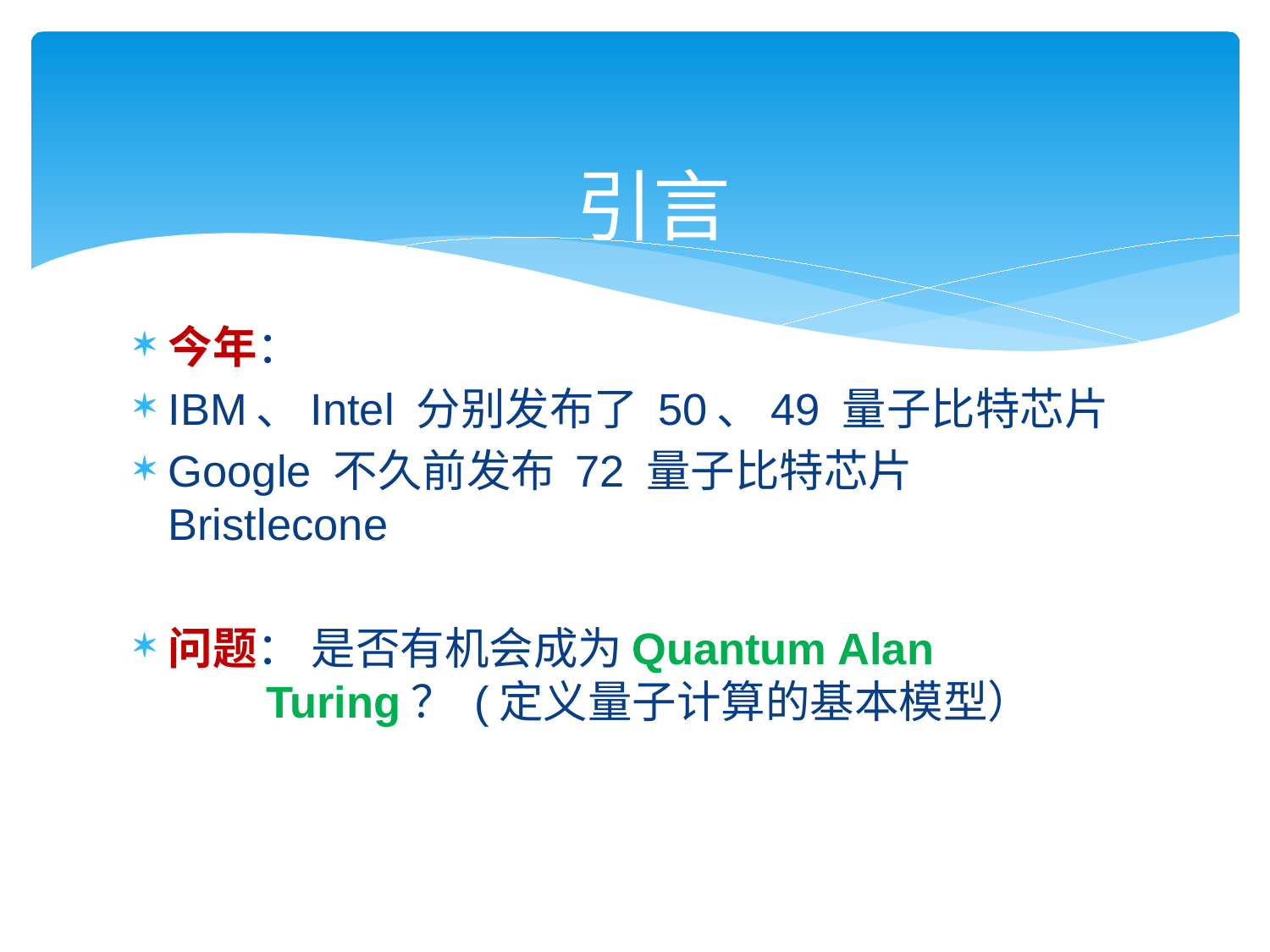

# 引言
今年：
IBM、Intel 分别发布了 50、49 量子比特芯片
Google 不久前发布 72 量子比特芯片Bristlecone

问题： 是否有机会成为Quantum Alan                         Turing？ (定义量子计算的基本模型）